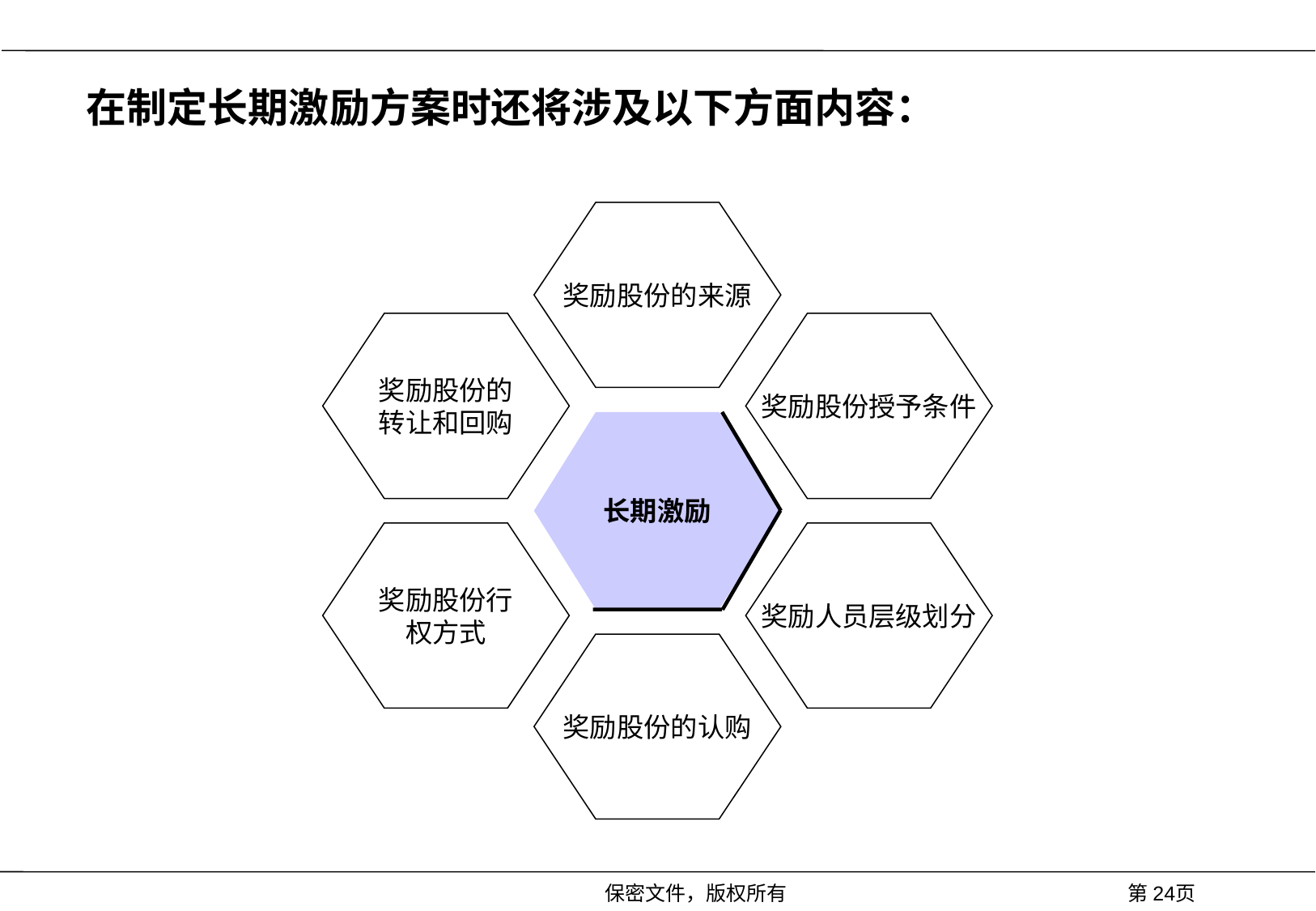

# 在制定长期激励方案时还将涉及以下方面内容：
奖励股份的来源
奖励股份的转让和回购
奖励股份授予条件
长期激励

奖励股份行权方式
奖励人员层级划分

奖励股份的认购